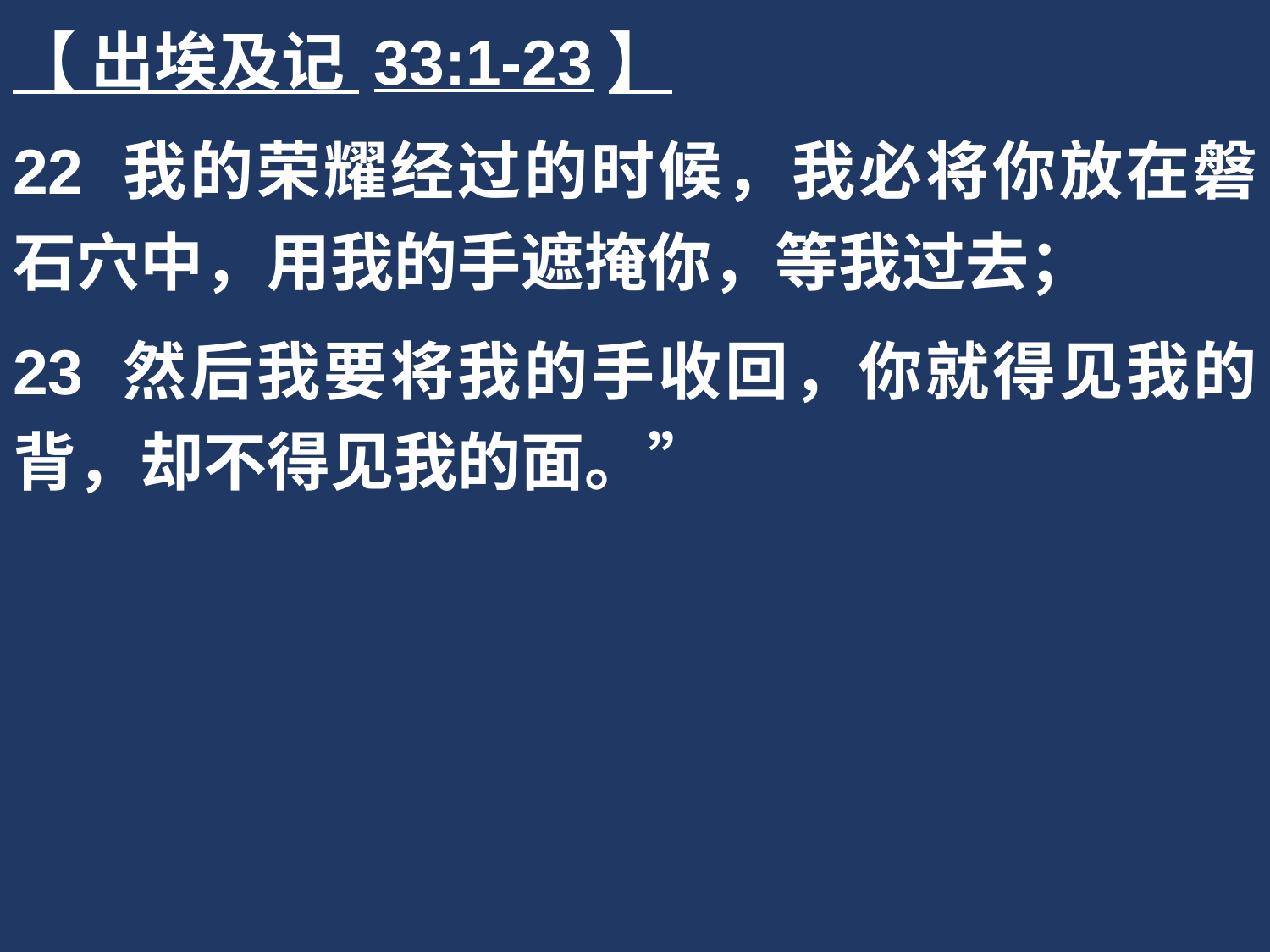

【 出埃及记 33:1-23】
22 我的荣耀经过的时候，我必将你放在磐石穴中，用我的手遮掩你，等我过去；
23 然后我要将我的手收回，你就得见我的背，却不得见我的面。”